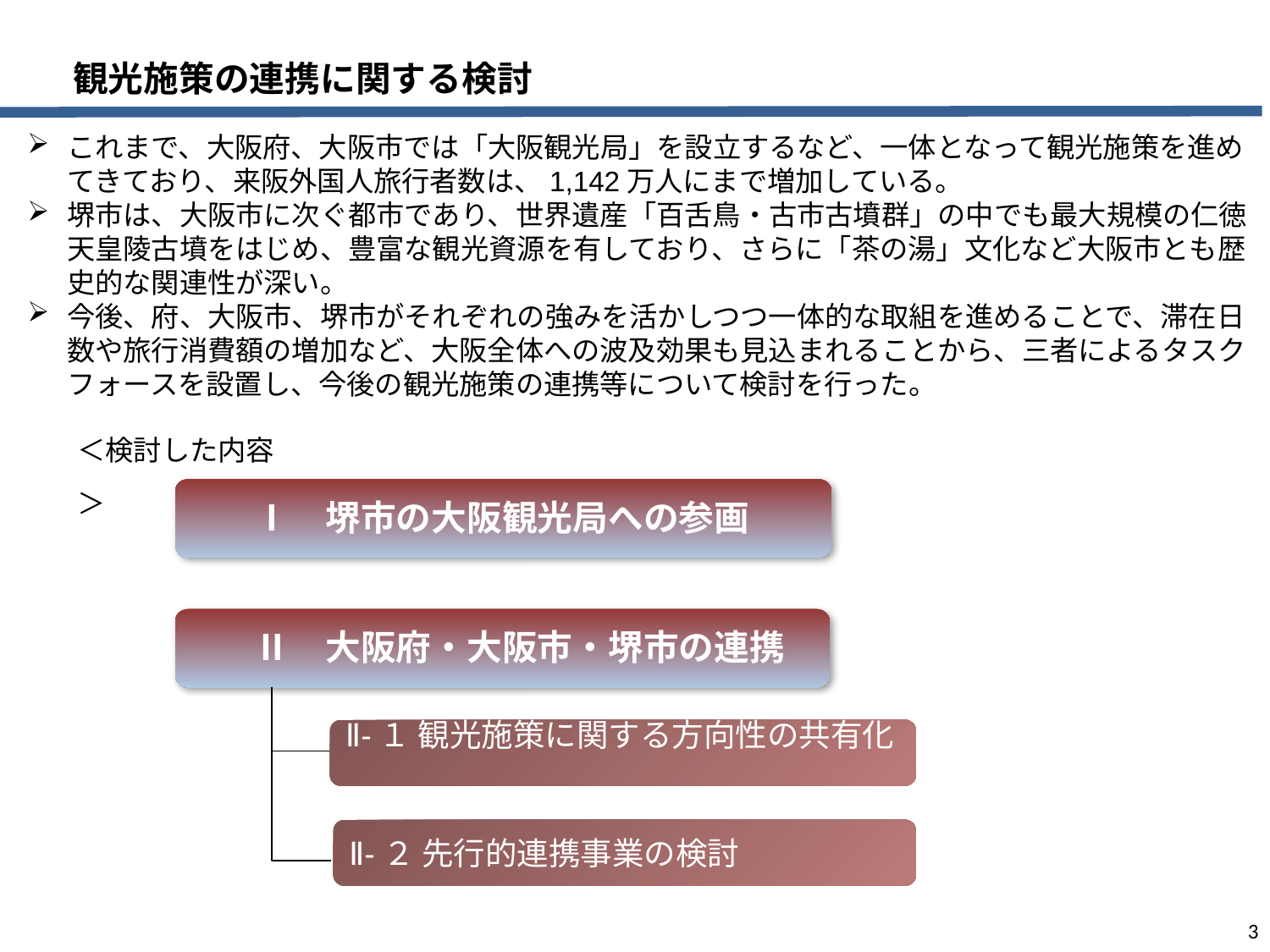

観光施策の連携に関する検討
これまで、大阪府、大阪市では「大阪観光局」を設立するなど、一体となって観光施策を進めてきており、来阪外国人旅行者数は、1,142万人にまで増加している。
堺市は、大阪市に次ぐ都市であり、世界遺産「百舌鳥・古市古墳群」の中でも最大規模の仁徳天皇陵古墳をはじめ、豊富な観光資源を有しており、さらに「茶の湯」文化など大阪市とも歴史的な関連性が深い。
今後、府、大阪市、堺市がそれぞれの強みを活かしつつ一体的な取組を進めることで、滞在日数や旅行消費額の増加など、大阪全体への波及効果も見込まれることから、三者によるタスクフォースを設置し、今後の観光施策の連携等について検討を行った。
＜検討した内容＞
　　Ⅰ　堺市の大阪観光局への参画
　　Ⅱ　大阪府・大阪市・堺市の連携

Ⅱ-１ 観光施策に関する方向性の共有化
Ⅱ-２ 先行的連携事業の検討
3